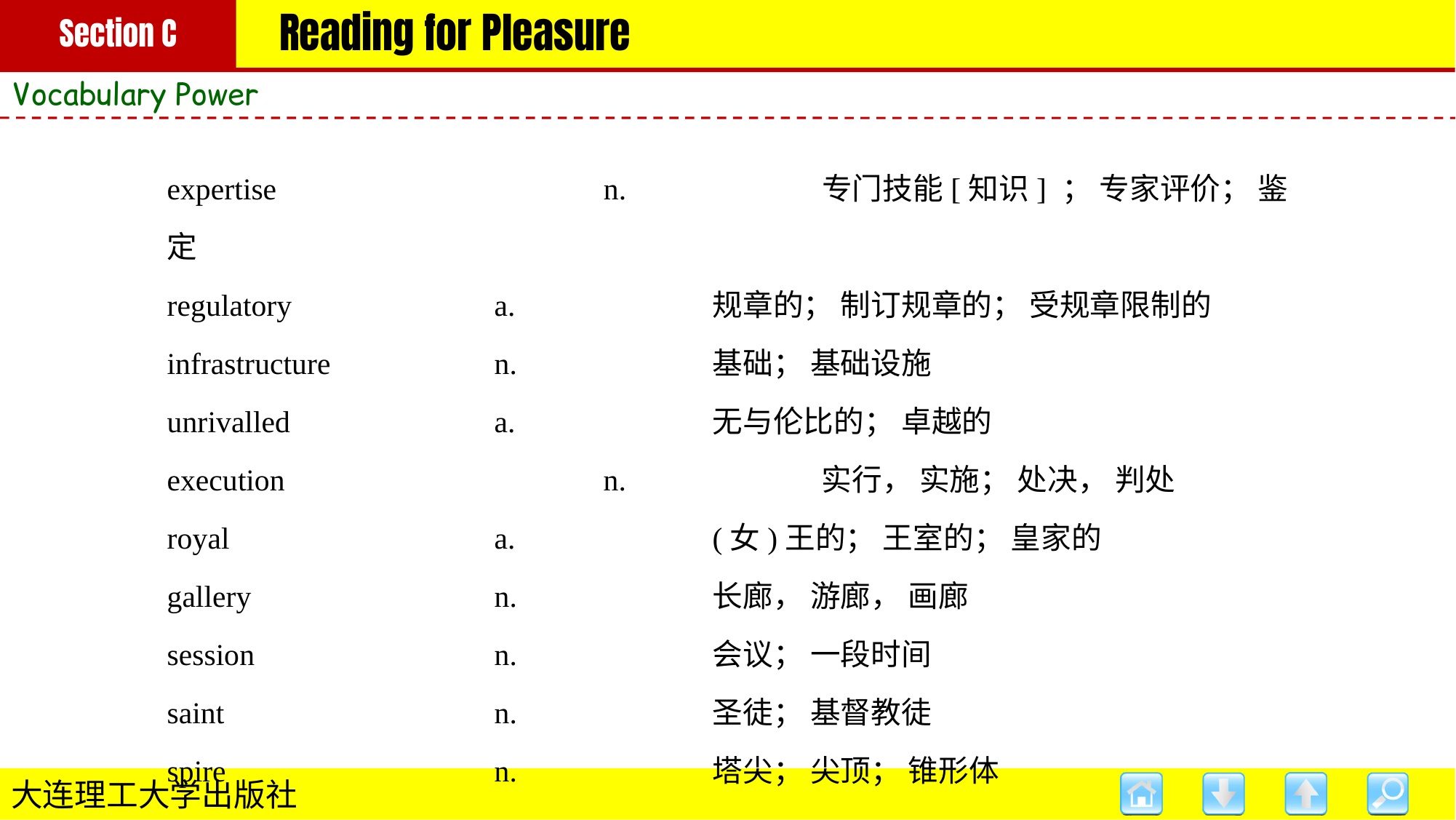

Section C
# Reading for Pleasure
Vocabulary Power
expertise 			n. 		专门技能[知识] ； 专家评价； 鉴定
regulatory 		a. 		规章的； 制订规章的； 受规章限制的
infrastructure 		n. 		基础； 基础设施
unrivalled 		a. 		无与伦比的； 卓越的
execution 			n. 		实行， 实施； 处决， 判处
royal 			a. 		(女)王的； 王室的； 皇家的
gallery 			n. 		长廊， 游廊， 画廊
session 			n. 		会议； 一段时间
saint 			n. 		圣徒； 基督教徒
spire 			n. 		塔尖； 尖顶； 锥形体